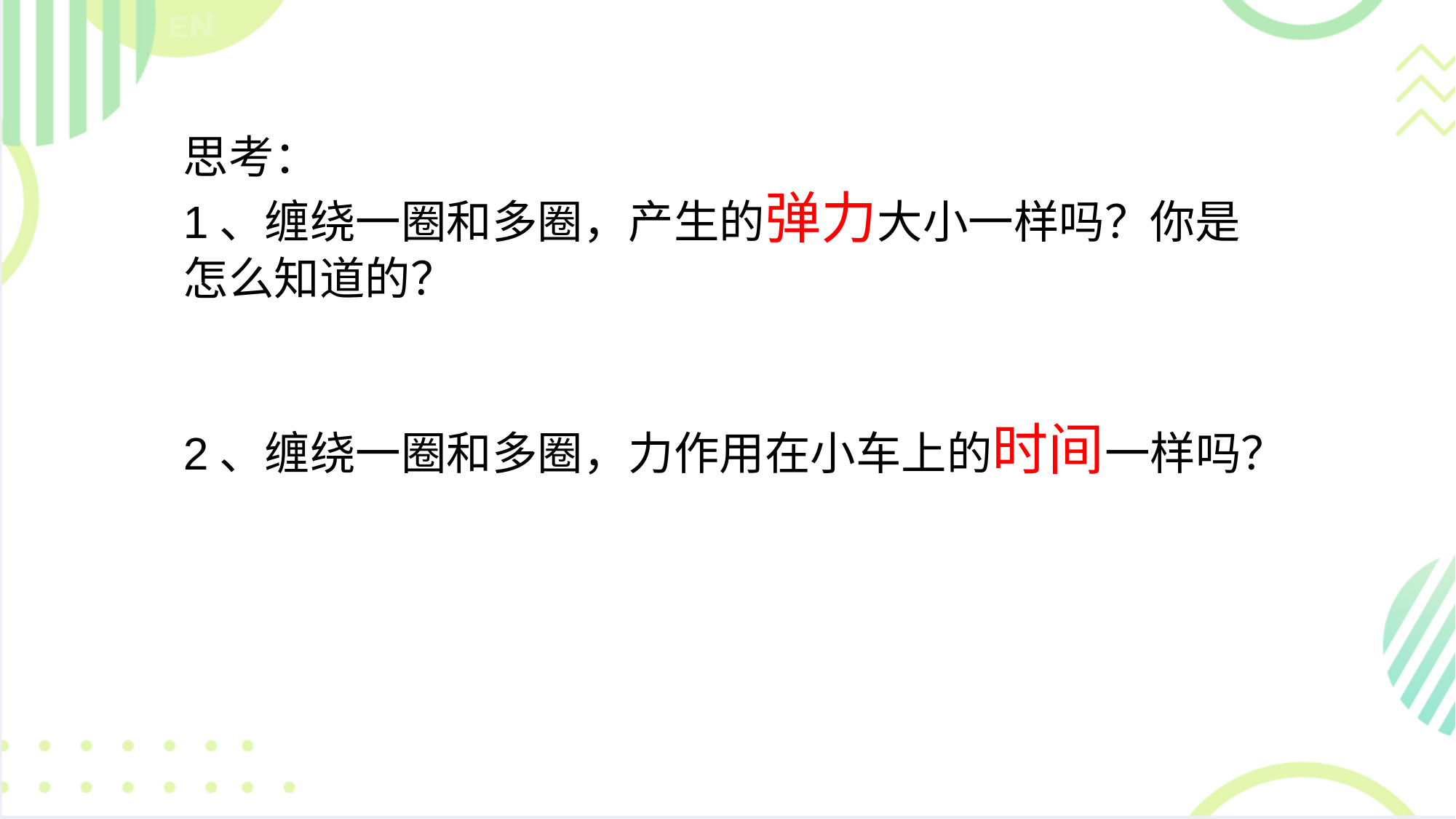

思考：
1、缠绕一圈和多圈，产生的弹力大小一样吗？你是怎么知道的？

2、缠绕一圈和多圈，力作用在小车上的时间一样吗？